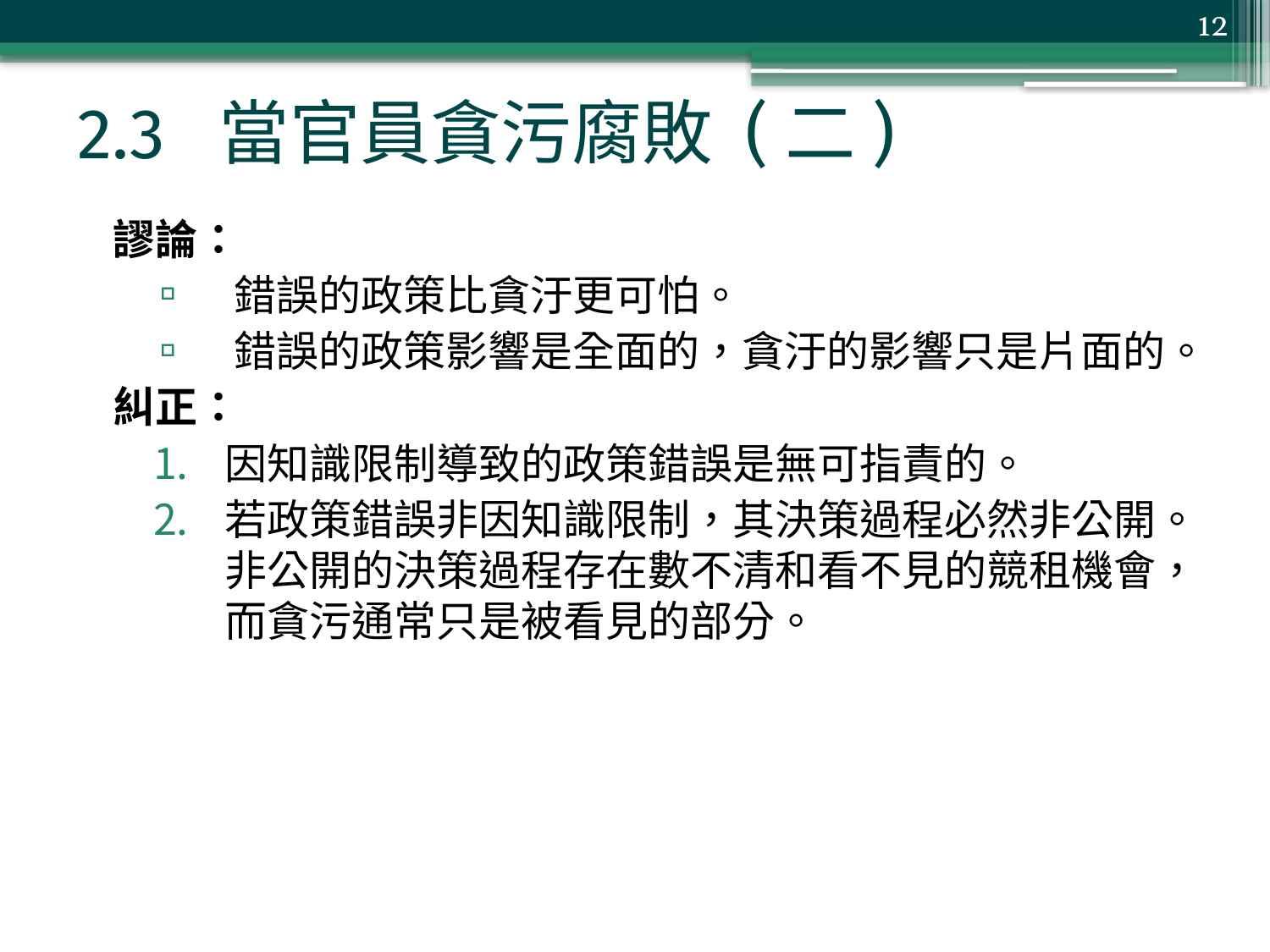

12
# 2.3  當官員貪污腐敗 (二)
謬論：
錯誤的政策比貪汙更可怕。
錯誤的政策影響是全面的，貪汙的影響只是片面的。
糾正：
因知識限制導致的政策錯誤是無可指責的。
若政策錯誤非因知識限制，其決策過程必然非公開。非公開的決策過程存在數不清和看不見的競租機會，而貪污通常只是被看見的部分。